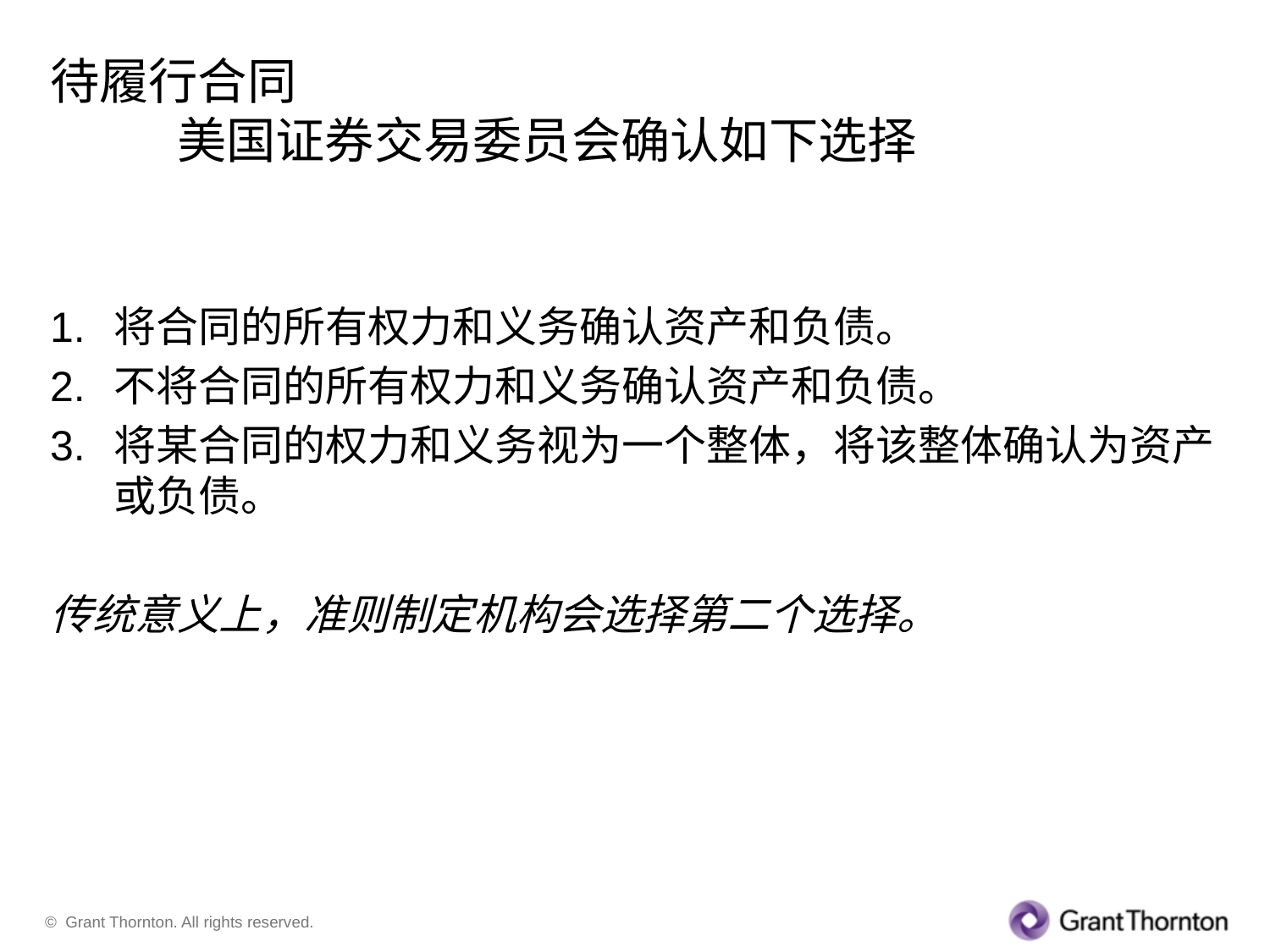

# 待履行合同 美国证券交易委员会确认如下选择
将合同的所有权力和义务确认资产和负债。
不将合同的所有权力和义务确认资产和负债。
将某合同的权力和义务视为一个整体，将该整体确认为资产或负债。

传统意义上，准则制定机构会选择第二个选择。